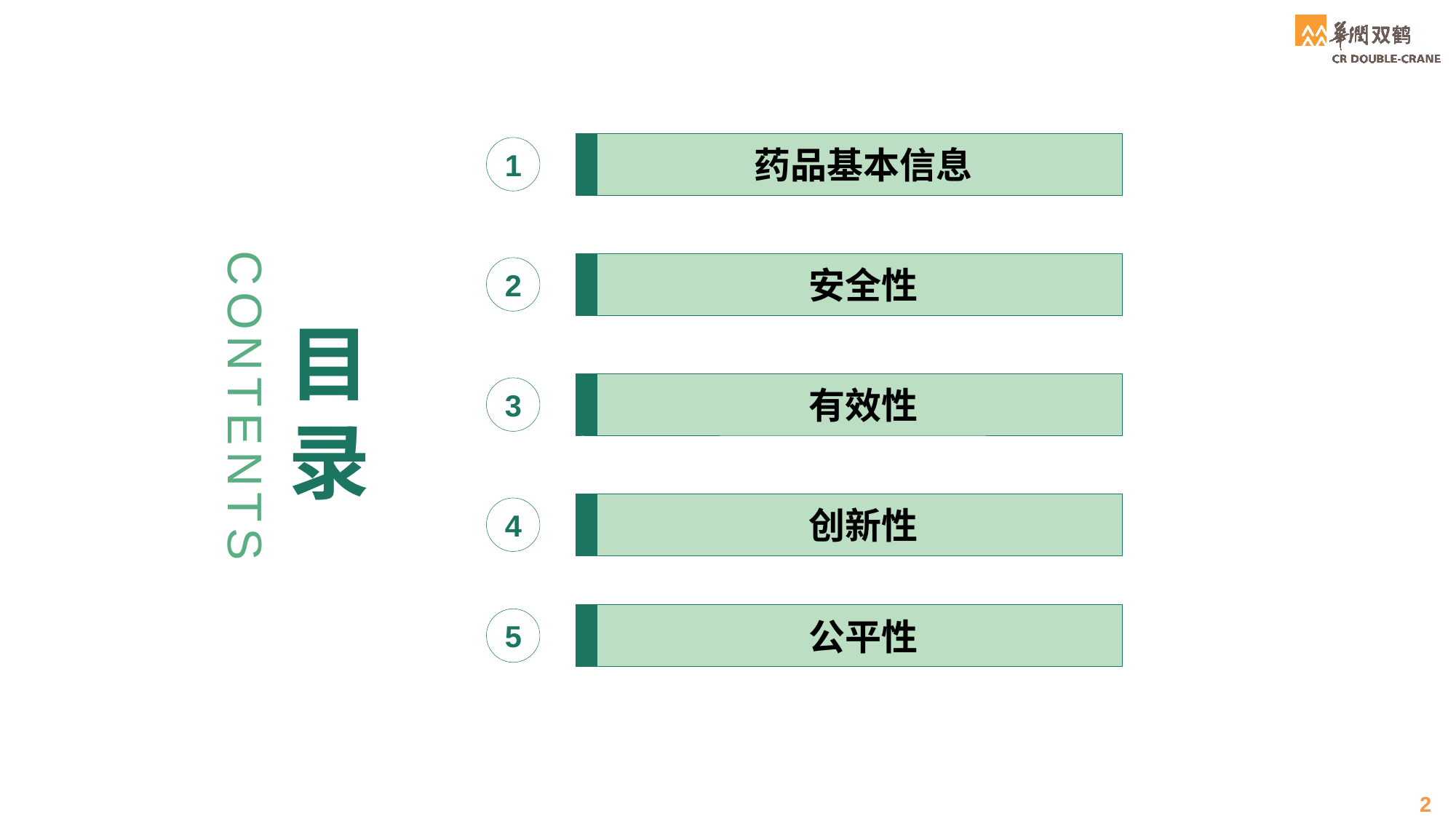

药品基本信息
1
目
录

安全性
2
CONTENTS

有效性
3

创新性
4

公平性
5